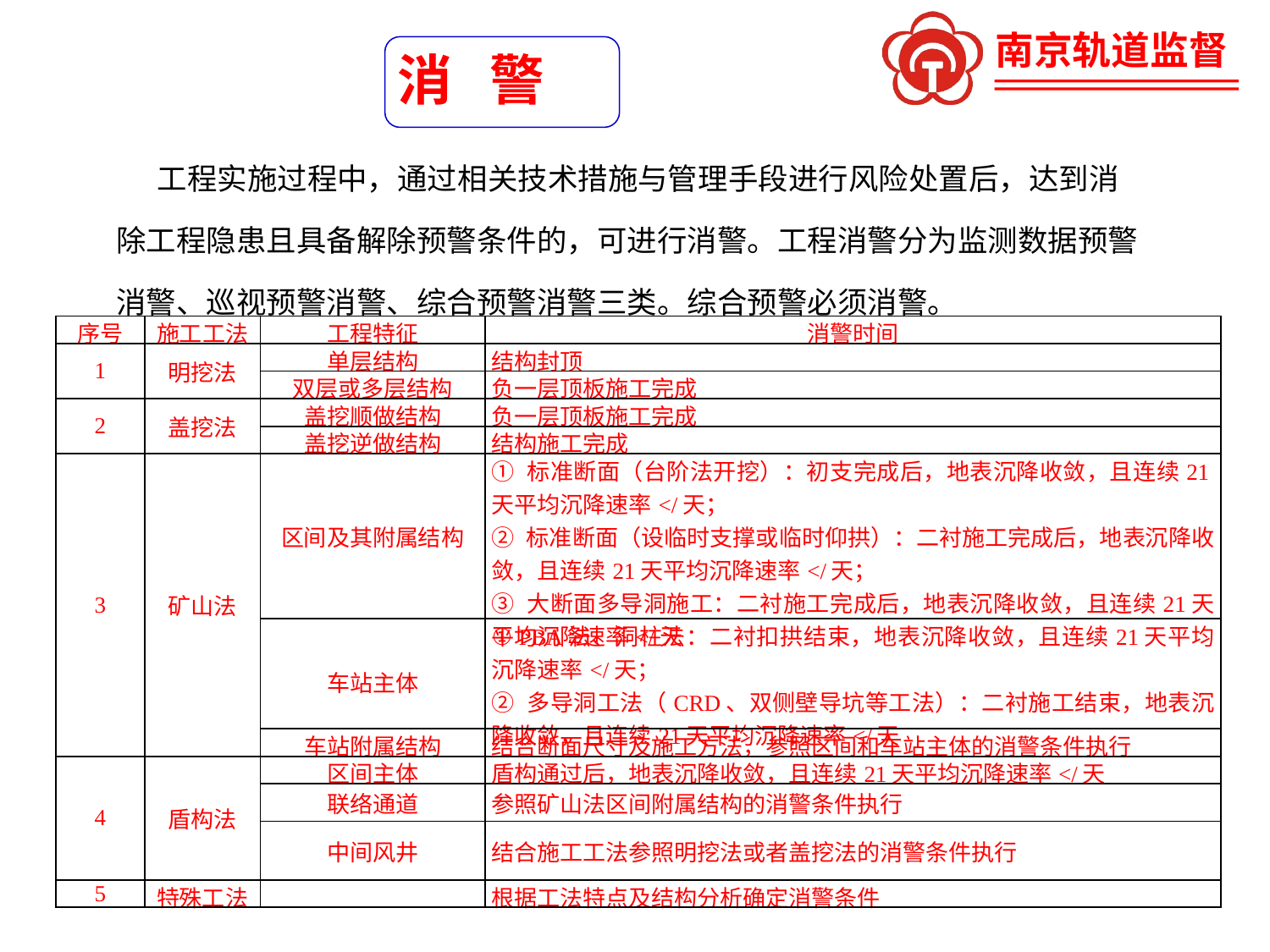

消   警
            工程实施过程中，通过相关技术措施与管理手段进行风险处置后，达到消除工程隐患且具备解除预警条件的，可进行消警。工程消警分为监测数据预警消警、巡视预警消警、综合预警消警三类。综合预警必须消警。
| 序号 | 施工工法 | 工程特征 | 消警时间 |
| --- | --- | --- | --- |
| 1 | 明挖法 | 单层结构 | 结构封顶 |
|  |  | 双层或多层结构 | 负一层顶板施工完成 |
| 2 | 盖挖法 | 盖挖顺做结构 | 负一层顶板施工完成 |
|  |  | 盖挖逆做结构 | 结构施工完成 |
| 3 | 矿山法 | 区间及其附属结构 | ① 标准断面（台阶法开挖）：初支完成后，地表沉降收敛，且连续21天平均沉降速率</天； ② 标准断面（设临时支撑或临时仰拱）：二衬施工完成后，地表沉降收敛，且连续21天平均沉降速率</天； ③ 大断面多导洞施工：二衬施工完成后，地表沉降收敛，且连续21天平均沉降速率</天 |
|  |  | 车站主体 | ① PBA法、洞柱法：二衬扣拱结束，地表沉降收敛，且连续21天平均沉降速率</天； ② 多导洞工法（CRD、双侧壁导坑等工法）：二衬施工结束，地表沉降收敛，且连续21天平均沉降速率</天 |
|  |  | 车站附属结构 | 结合断面尺寸及施工方法，参照区间和车站主体的消警条件执行 |
| 4 | 盾构法 | 区间主体 | 盾构通过后，地表沉降收敛，且连续21天平均沉降速率</天 |
|  |  | 联络通道 | 参照矿山法区间附属结构的消警条件执行 |
|  |  | 中间风井 | 结合施工工法参照明挖法或者盖挖法的消警条件执行 |
| 5 | 特殊工法 |  | 根据工法特点及结构分析确定消警条件 |